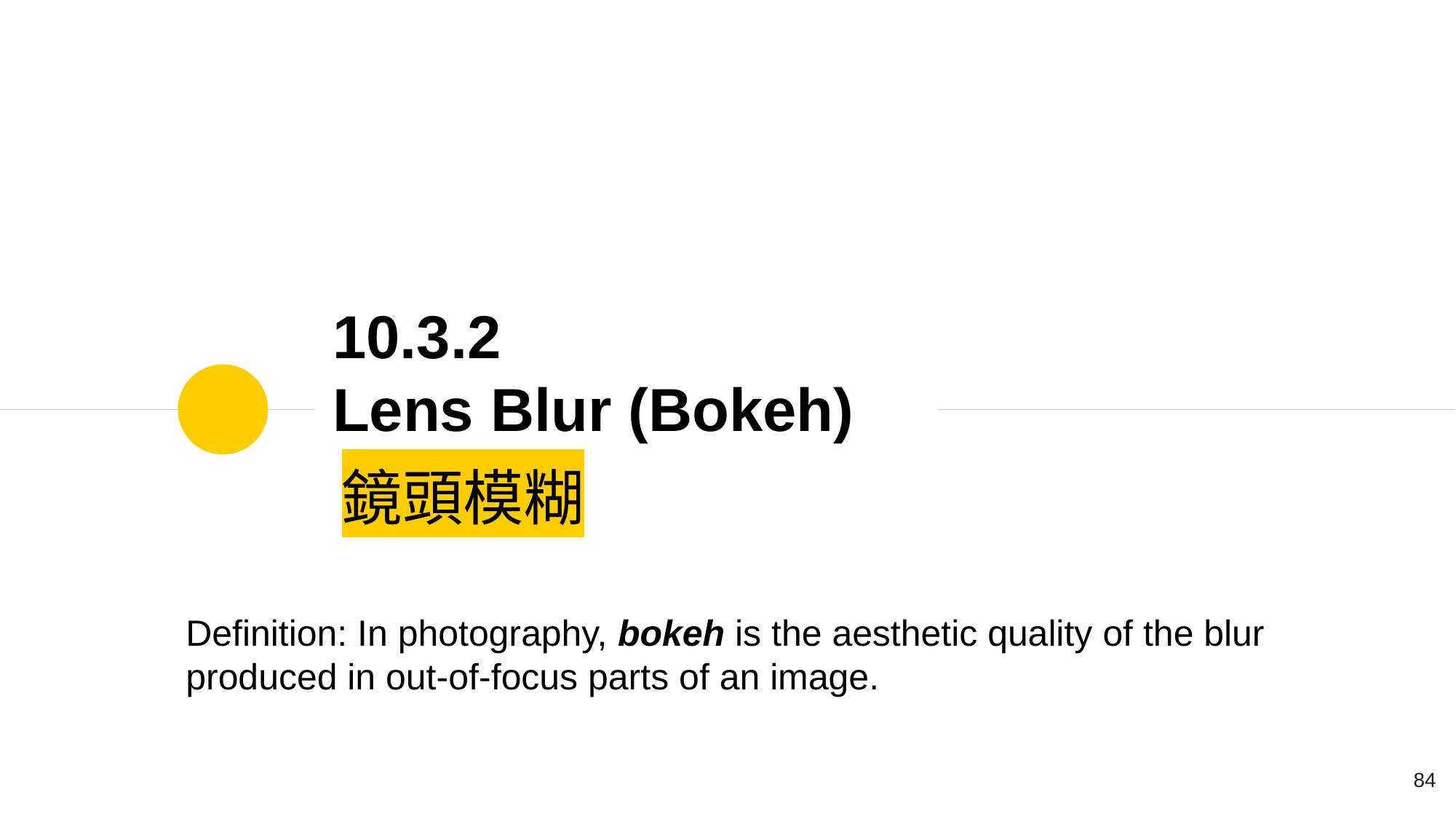

# 10.3.2 Lens Blur (Bokeh)
鏡頭模糊
Definition: In photography, bokeh is the aesthetic quality of the blur produced in out-of-focus parts of an image.
84